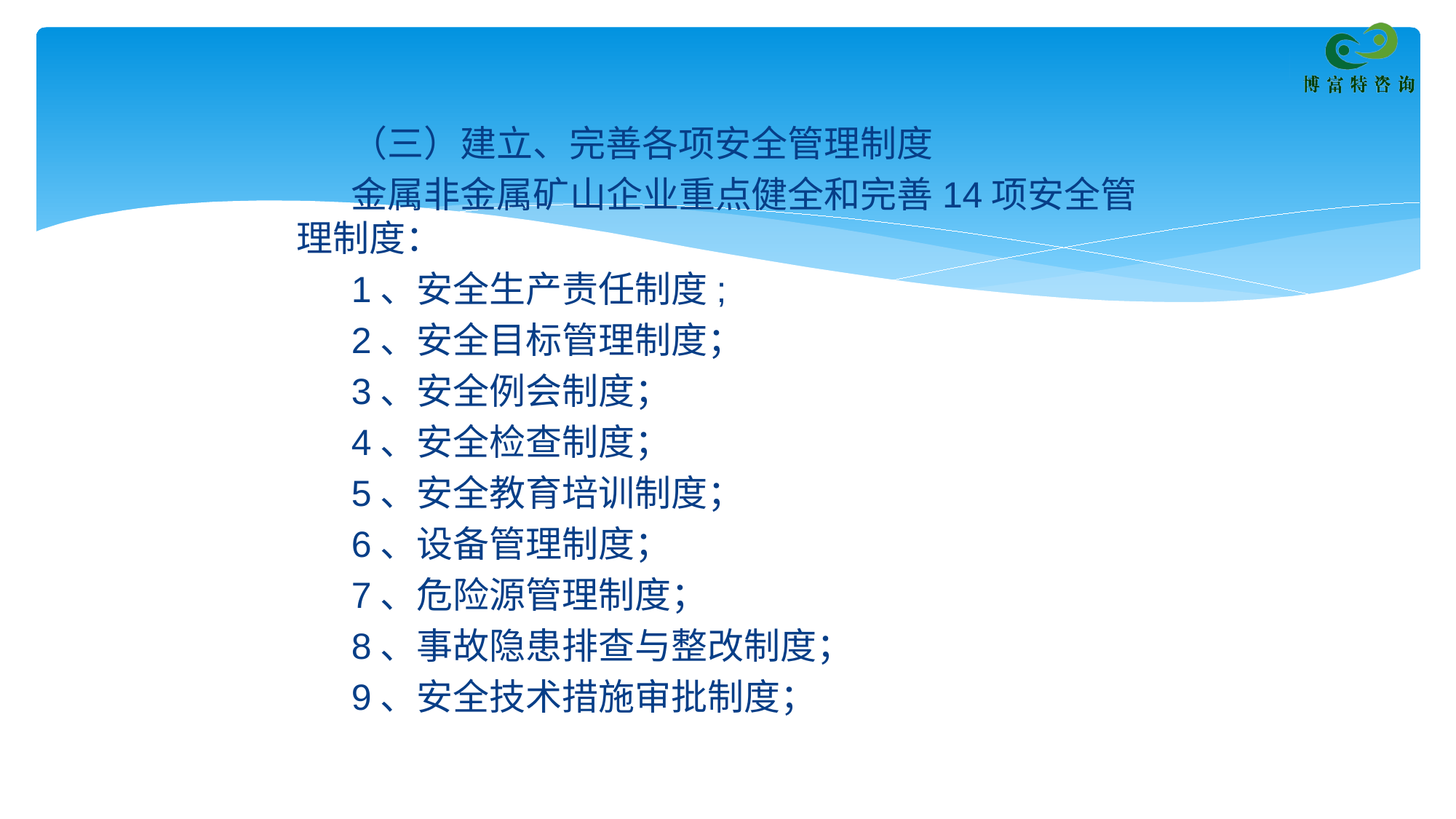

（三）建立、完善各项安全管理制度
金属非金属矿山企业重点健全和完善14项安全管理制度：
1、安全生产责任制度;
2、安全目标管理制度；
3、安全例会制度；
4、安全检查制度；
5、安全教育培训制度；
6、设备管理制度；
7、危险源管理制度；
8、事故隐患排查与整改制度；
9、安全技术措施审批制度；